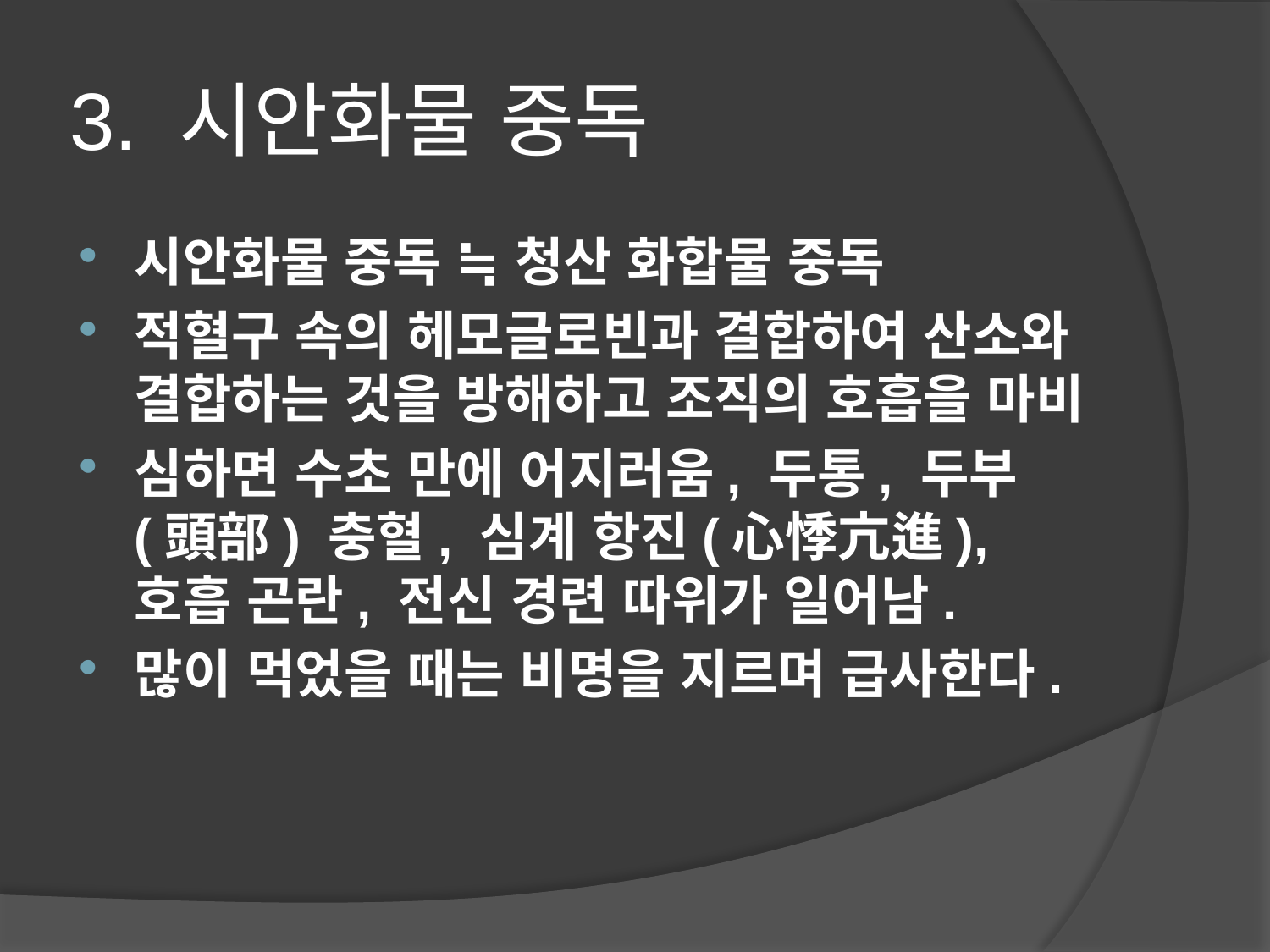

# 3. 시안화물 중독
시안화물 중독 ≒ 청산 화합물 중독
적혈구 속의 헤모글로빈과 결합하여 산소와 결합하는 것을 방해하고 조직의 호흡을 마비
심하면 수초 만에 어지러움, 두통, 두부(頭部) 충혈, 심계 항진(心悸亢進), 호흡 곤란, 전신 경련 따위가 일어남.
많이 먹었을 때는 비명을 지르며 급사한다.